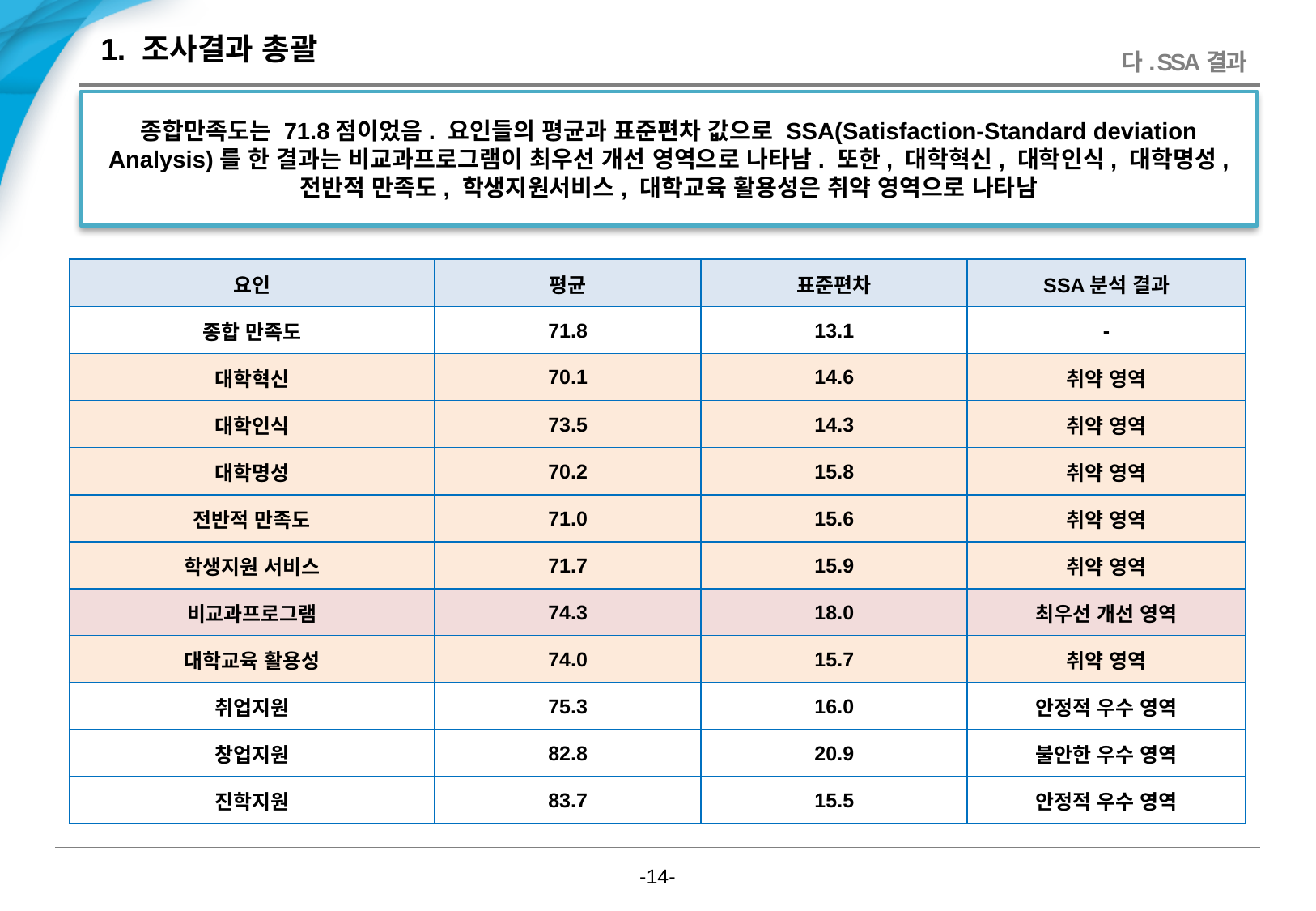

# 1. 조사결과 총괄
다. SSA결과
종합만족도는 71.8점이었음. 요인들의 평균과 표준편차 값으로 SSA(Satisfaction-Standard deviation Analysis)를 한 결과는 비교과프로그램이 최우선 개선 영역으로 나타남. 또한, 대학혁신, 대학인식, 대학명성, 전반적 만족도, 학생지원서비스, 대학교육 활용성은 취약 영역으로 나타남
| 요인 | 평균 | 표준편차 | SSA분석 결과 |
| --- | --- | --- | --- |
| 종합 만족도 | 71.8 | 13.1 | - |
| 대학혁신 | 70.1 | 14.6 | 취약 영역 |
| 대학인식 | 73.5 | 14.3 | 취약 영역 |
| 대학명성 | 70.2 | 15.8 | 취약 영역 |
| 전반적 만족도 | 71.0 | 15.6 | 취약 영역 |
| 학생지원 서비스 | 71.7 | 15.9 | 취약 영역 |
| 비교과프로그램 | 74.3 | 18.0 | 최우선 개선 영역 |
| 대학교육 활용성 | 74.0 | 15.7 | 취약 영역 |
| 취업지원 | 75.3 | 16.0 | 안정적 우수 영역 |
| 창업지원 | 82.8 | 20.9 | 불안한 우수 영역 |
| 진학지원 | 83.7 | 15.5 | 안정적 우수 영역 |
-14-